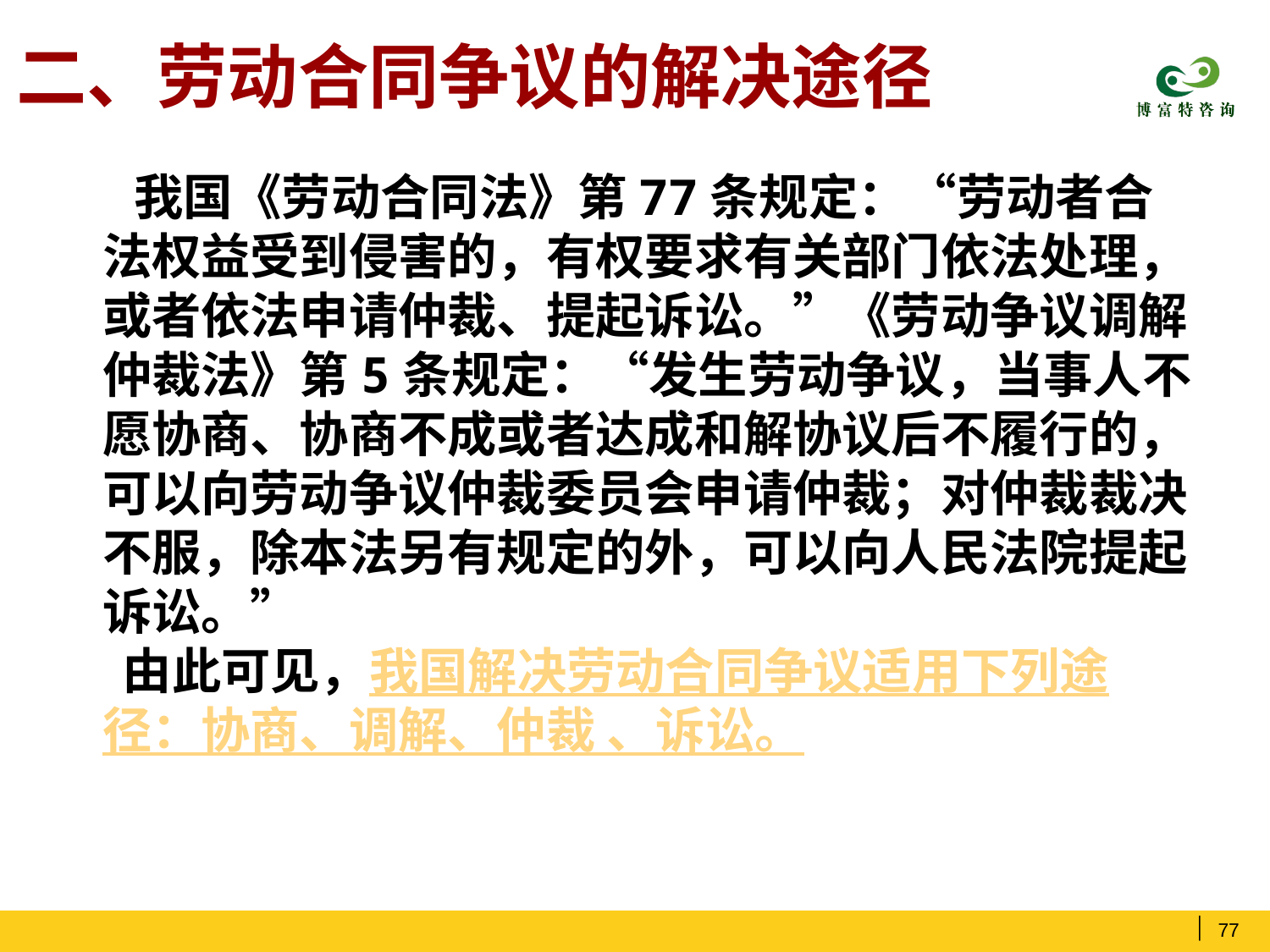

# 二、劳动合同争议的解决途径
      我国《劳动合同法》第77条规定：“劳动者合法权益受到侵害的，有权要求有关部门依法处理，或者依法申请仲裁、提起诉讼。”《劳动争议调解仲裁法》第5条规定：“发生劳动争议，当事人不愿协商、协商不成或者达成和解协议后不履行的，可以向劳动争议仲裁委员会申请仲裁；对仲裁裁决不服，除本法另有规定的外，可以向人民法院提起诉讼。”
     由此可见，我国解决劳动合同争议适用下列途径：协商、调解、仲裁 、诉讼。